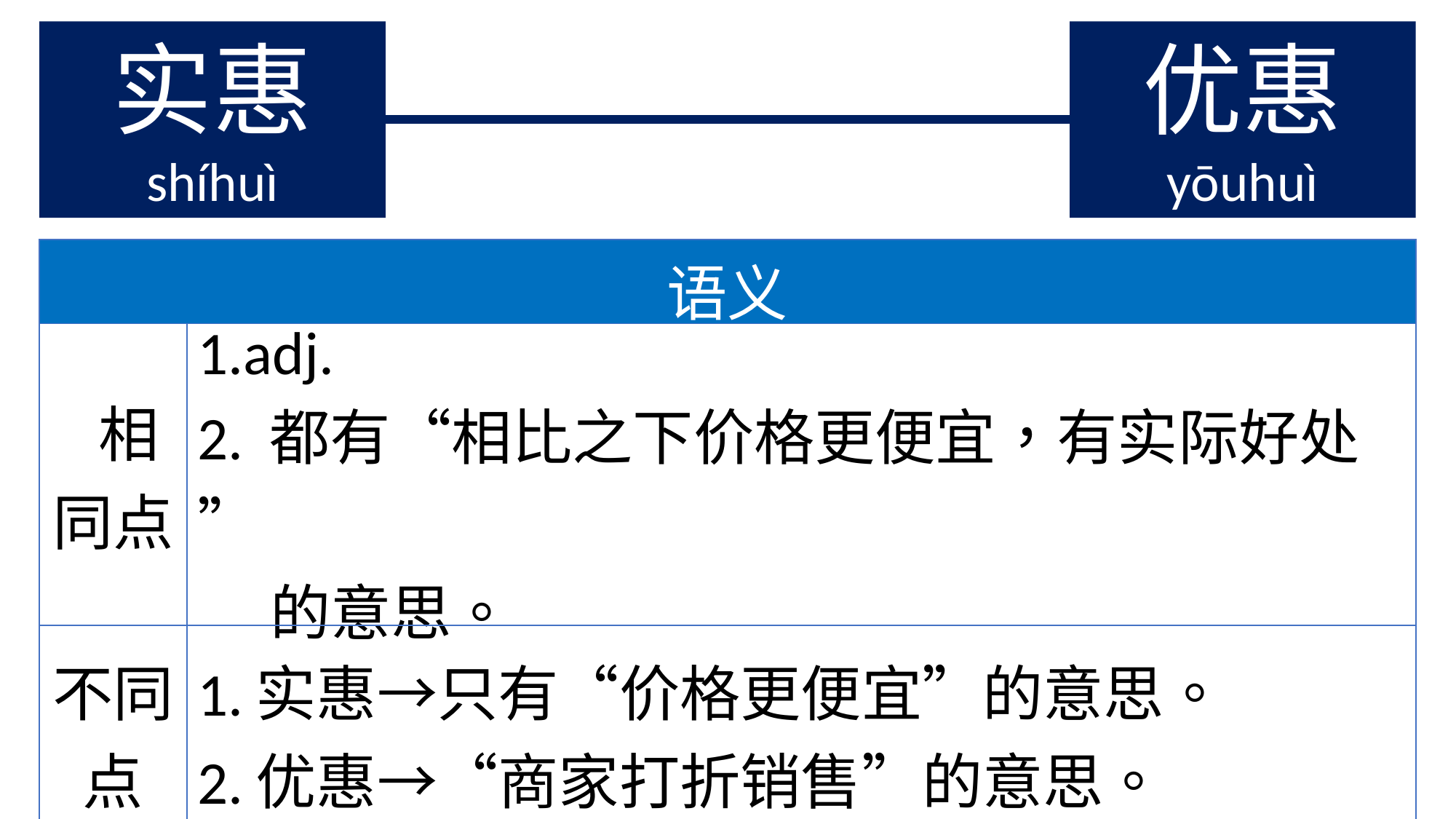

实惠
shíhuì
优惠
yōuhuì
| 语义 |  |
| --- | --- |
| 相同点 | 1.adj. 2. 都有“相比之下价格更便宜，有实际好处” 的意思。 |
| 不同点 | 1.实惠→只有“价格更便宜”的意思。 2.优惠→“商家打折销售”的意思。 |